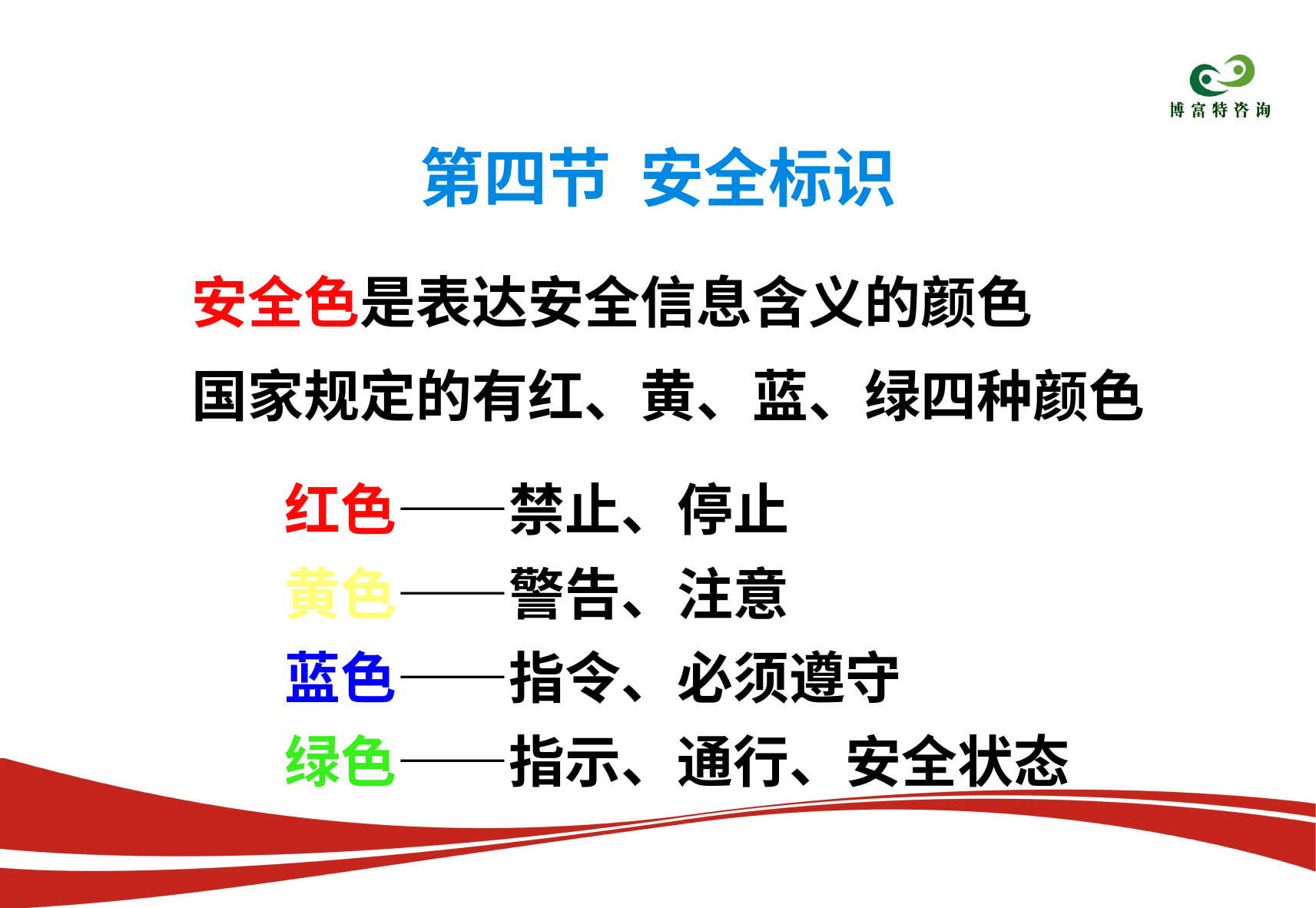

19
第四节  安全标识
安全色是表达安全信息含义的颜色
国家规定的有红、黄、蓝、绿四种颜色
红色——禁止、停止
黄色——警告、注意
蓝色——指令、必须遵守
绿色——指示、通行、安全状态